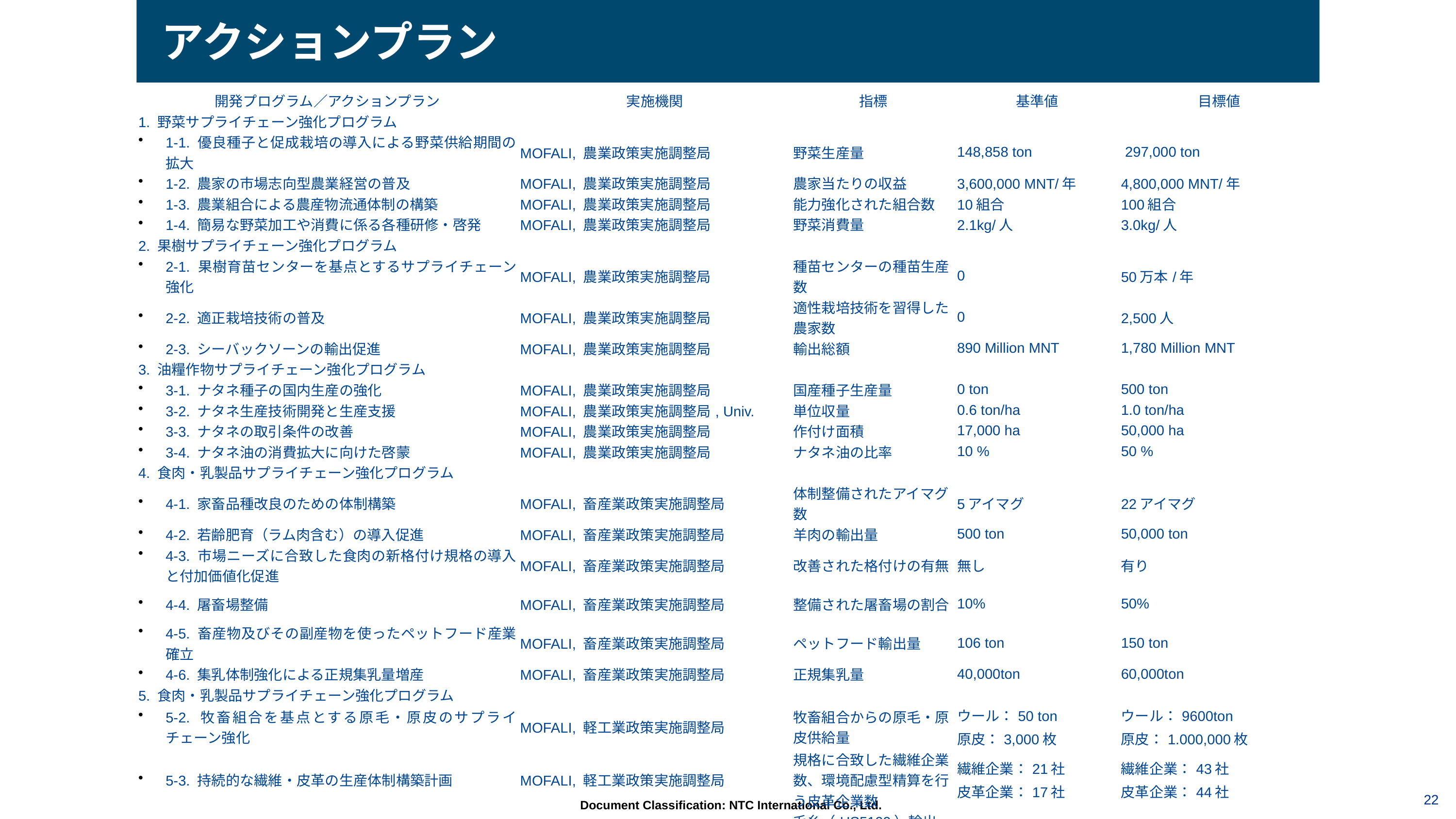

アクションプラン

| 開発プログラム／アクションプラン | 実施機関 | 指標 | 基準値 | 目標値 |
| --- | --- | --- | --- | --- |
| 1. 野菜サプライチェーン強化プログラム |  |  |  |  |
| 1-1. 優良種子と促成栽培の導入による野菜供給期間の拡大 | MOFALI, 農業政策実施調整局 | 野菜生産量 | 148,858 ton | 297,000 ton |
| 1-2. 農家の市場志向型農業経営の普及 | MOFALI, 農業政策実施調整局 | 農家当たりの収益 | 3,600,000 MNT/年 | 4,800,000 MNT/年 |
| 1-3. 農業組合による農産物流通体制の構築 | MOFALI, 農業政策実施調整局 | 能力強化された組合数 | 10組合 | 100組合 |
| 1-4. 簡易な野菜加工や消費に係る各種研修・啓発 | MOFALI, 農業政策実施調整局 | 野菜消費量 | 2.1kg/人 | 3.0kg/人 |
| 2. 果樹サプライチェーン強化プログラム |  |  |  |  |
| 2-1. 果樹育苗センターを基点とするサプライチェーン強化 | MOFALI, 農業政策実施調整局 | 種苗センターの種苗生産数 | 0 | 50万本/年 |
| 2-2. 適正栽培技術の普及 | MOFALI, 農業政策実施調整局 | 適性栽培技術を習得した農家数 | 0 | 2,500人 |
| 2-3. シーバックソーンの輸出促進 | MOFALI, 農業政策実施調整局 | 輸出総額 | 890 Million MNT | 1,780 Million MNT |
| 3. 油糧作物サプライチェーン強化プログラム |  |  |  |  |
| 3-1. ナタネ種子の国内生産の強化 | MOFALI, 農業政策実施調整局 | 国産種子生産量 | 0 ton | 500 ton |
| 3-2. ナタネ生産技術開発と生産支援 | MOFALI, 農業政策実施調整局, Univ. | 単位収量 | 0.6 ton/ha | 1.0 ton/ha |
| 3-3. ナタネの取引条件の改善 | MOFALI, 農業政策実施調整局 | 作付け面積 | 17,000 ha | 50,000 ha |
| 3-4. ナタネ油の消費拡大に向けた啓蒙 | MOFALI, 農業政策実施調整局 | ナタネ油の比率 | 10 % | 50 % |
| 4. 食肉・乳製品サプライチェーン強化プログラム |  |  |  |  |
| 4-1. 家畜品種改良のための体制構築 | MOFALI, 畜産業政策実施調整局 | 体制整備されたアイマグ数 | 5アイマグ | 22アイマグ |
| 4-2. 若齢肥育（ラム肉含む）の導入促進 | MOFALI, 畜産業政策実施調整局 | 羊肉の輸出量 | 500 ton | 50,000 ton |
| 4-3. 市場ニーズに合致した食肉の新格付け規格の導入と付加価値化促進 | MOFALI, 畜産業政策実施調整局 | 改善された格付けの有無 | 無し | 有り |
| 4-4. 屠畜場整備 | MOFALI, 畜産業政策実施調整局 | 整備された屠畜場の割合 | 10% | 50% |
| 4-5. 畜産物及びその副産物を使ったペットフード産業確立 | MOFALI, 畜産業政策実施調整局 | ペットフード輸出量 | 106 ton | 150 ton |
| 4-6. 集乳体制強化による正規集乳量増産 | MOFALI, 畜産業政策実施調整局 | 正規集乳量 | 40,000ton | 60,000ton |
| 5. 食肉・乳製品サプライチェーン強化プログラム |  |  |  |  |
| 5-2. 牧畜組合を基点とする原毛・原皮のサプライチェーン強化 | MOFALI, 軽工業政策実施調整局 | 牧畜組合からの原毛・原皮供給量 | ウール：50 ton 原皮：3,000枚 | ウール：9600ton 原皮：1.000,000枚 |
| 5-3. 持続的な繊維・皮革の生産体制構築計画 | MOFALI, 軽工業政策実施調整局 | 規格に合致した繊維企業数、環境配慮型精算を行う皮革企業数 | 繊維企業：21社 皮革企業：17社 | 繊維企業：43社 皮革企業：44社 |
| 5-4. 繊維分野の産業クラスター形成計画 | MOFALI, 軽工業政策実施調整局 | 毛糸（HS5109）輸出量, 衣料品及び衣料品付属品(HS61)の輸出量 | 毛糸：7.8 ton 衣料品：558 ton | 毛糸：20.2 ton 衣料品：908 ton |